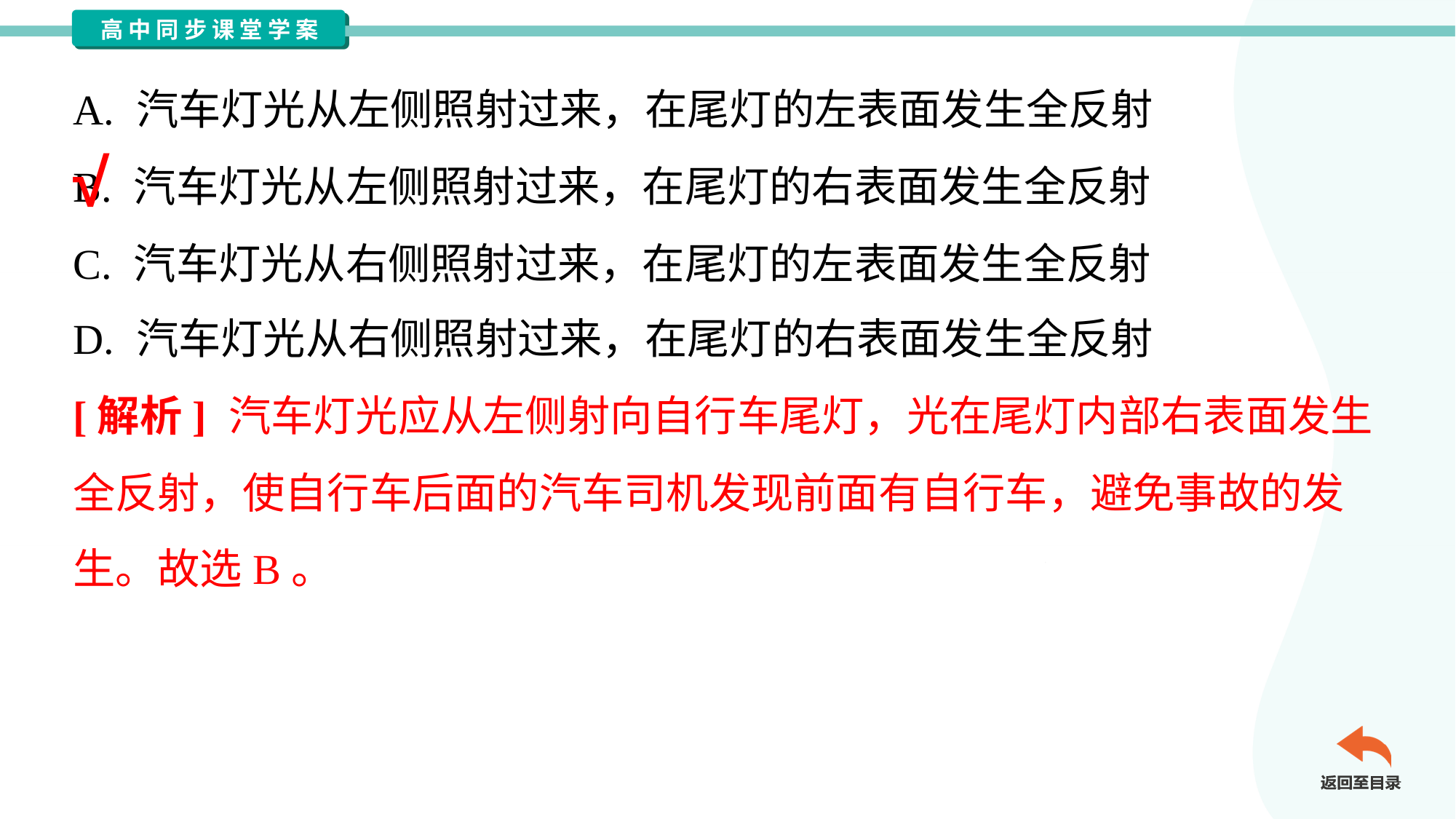

A. 汽车灯光从左侧照射过来，在尾灯的左表面发生全反射
B. 汽车灯光从左侧照射过来，在尾灯的右表面发生全反射
C. 汽车灯光从右侧照射过来，在尾灯的左表面发生全反射
D. 汽车灯光从右侧照射过来，在尾灯的右表面发生全反射
√
[解析] 汽车灯光应从左侧射向自行车尾灯，光在尾灯内部右表面发生
全反射，使自行车后面的汽车司机发现前面有自行车，避免事故的发
生。故选B。